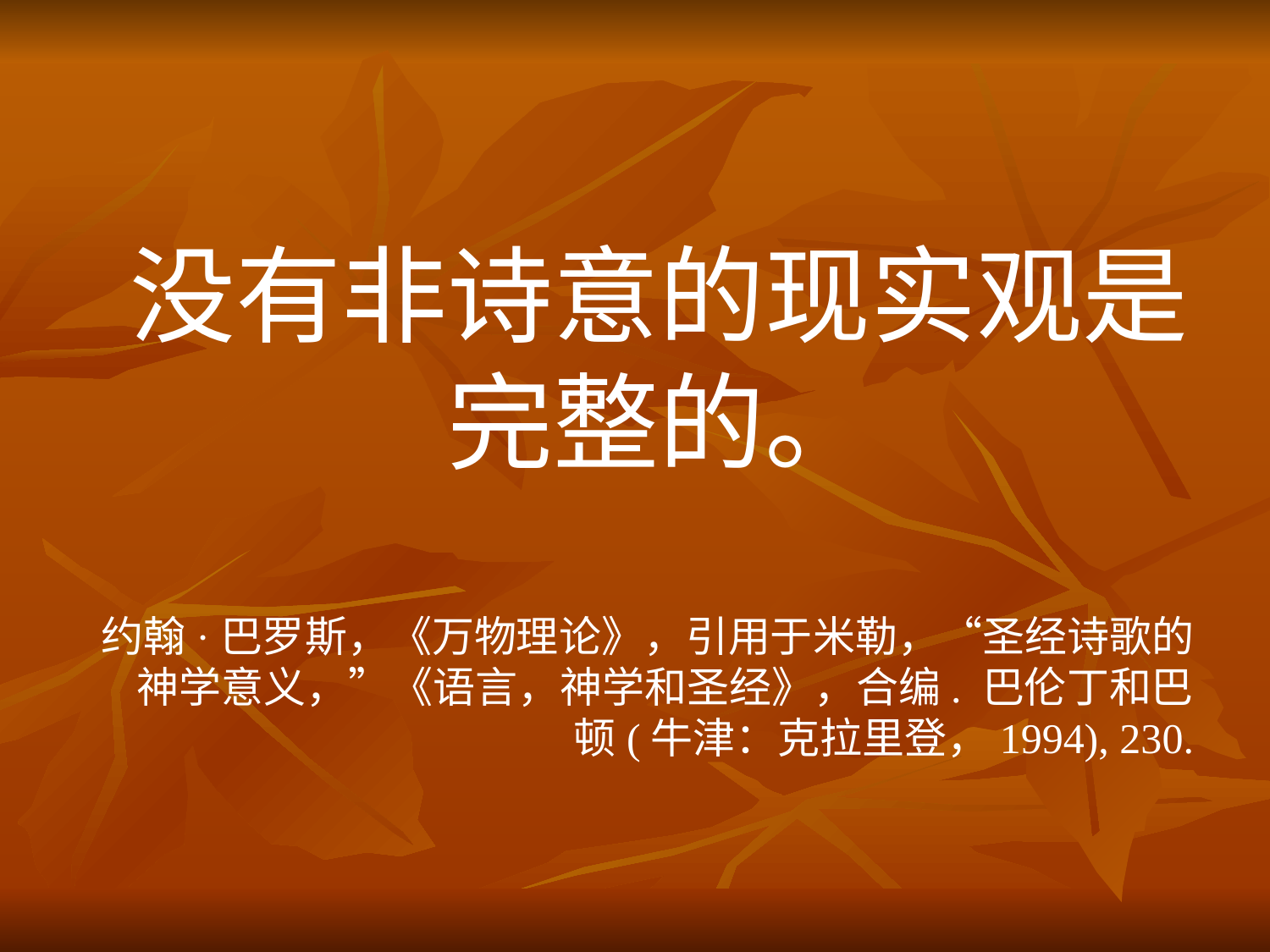

没有非诗意的现实观是完整的。

约翰·巴罗斯，《万物理论》，引用于米勒，“圣经诗歌的神学意义，”《语言，神学和圣经》，合编. 巴伦丁和巴顿(牛津：克拉里登，1994), 230.